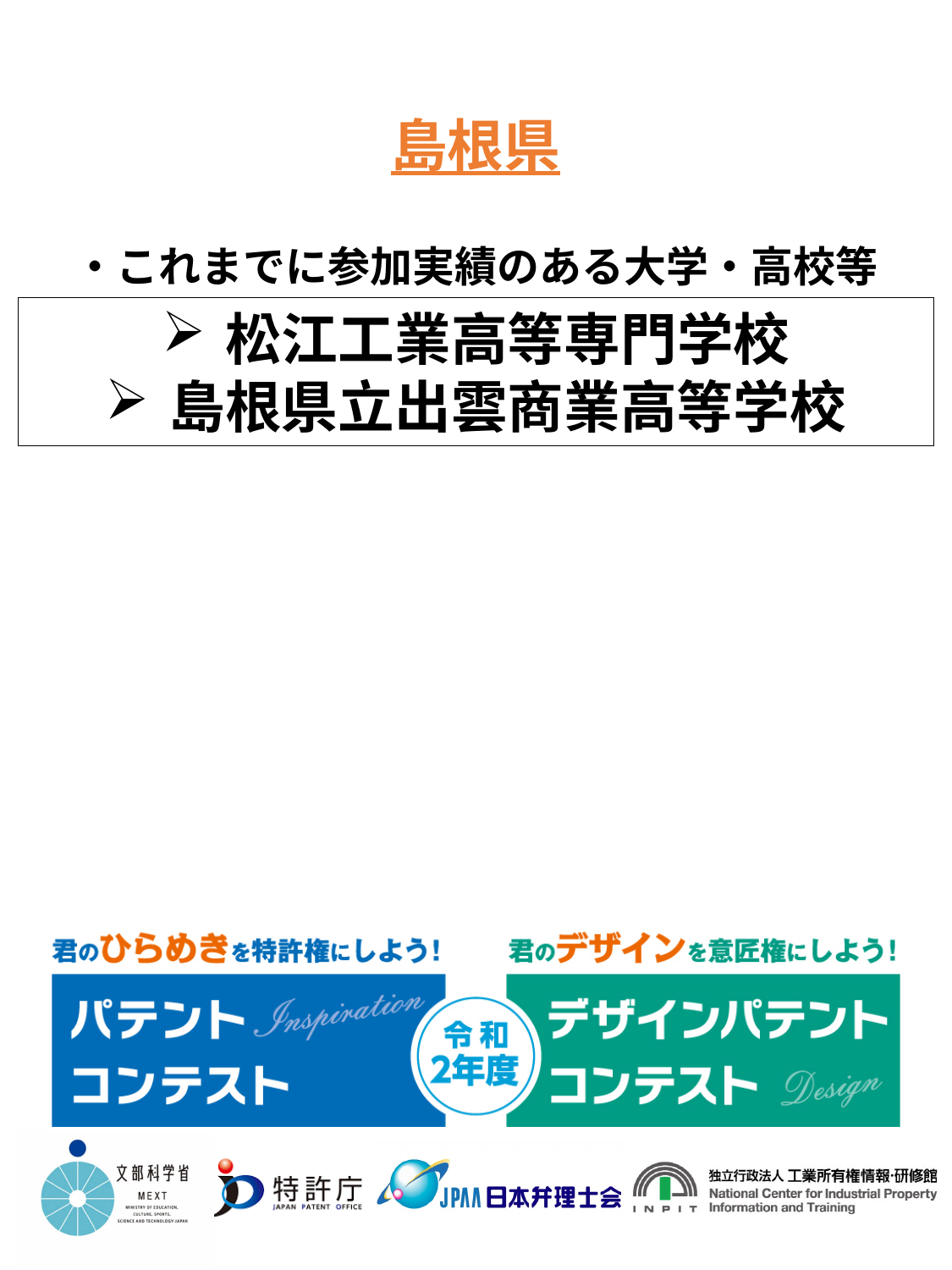

島根県
・これまでに参加実績のある大学・高校等
松江工業高等専門学校
島根県立出雲商業高等学校